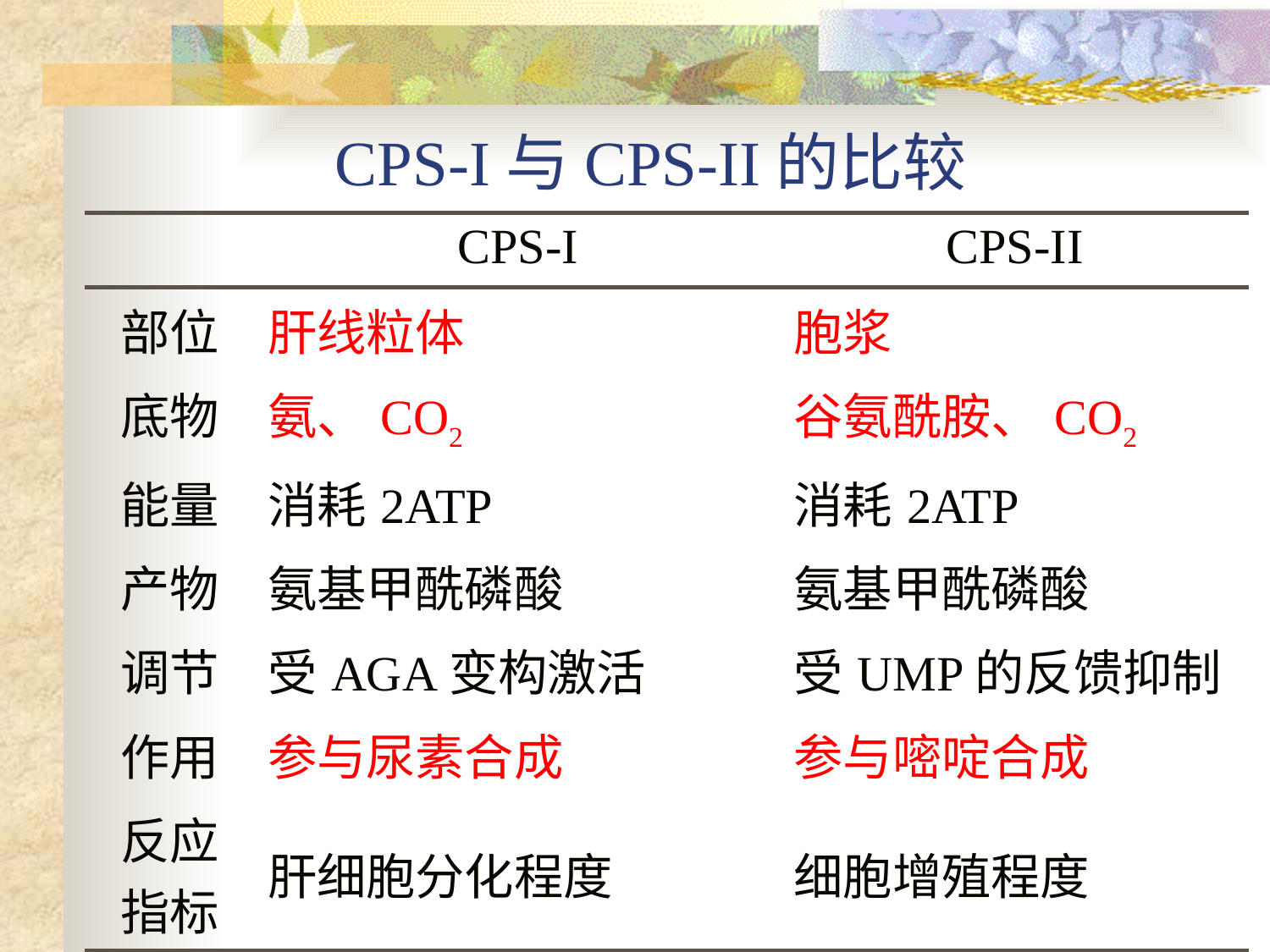

CPS-I与CPS-II的比较
|  | CPS-I | CPS-II |
| --- | --- | --- |
| 部位 | 肝线粒体 | 胞浆 |
| 底物 | 氨、CO2 | 谷氨酰胺、CO2 |
| 能量 | 消耗2ATP | 消耗2ATP |
| 产物 | 氨基甲酰磷酸 | 氨基甲酰磷酸 |
| 调节 | 受AGA变构激活 | 受UMP的反馈抑制 |
| 作用 | 参与尿素合成 | 参与嘧啶合成 |
| 反应指标 | 肝细胞分化程度 | 细胞增殖程度 |